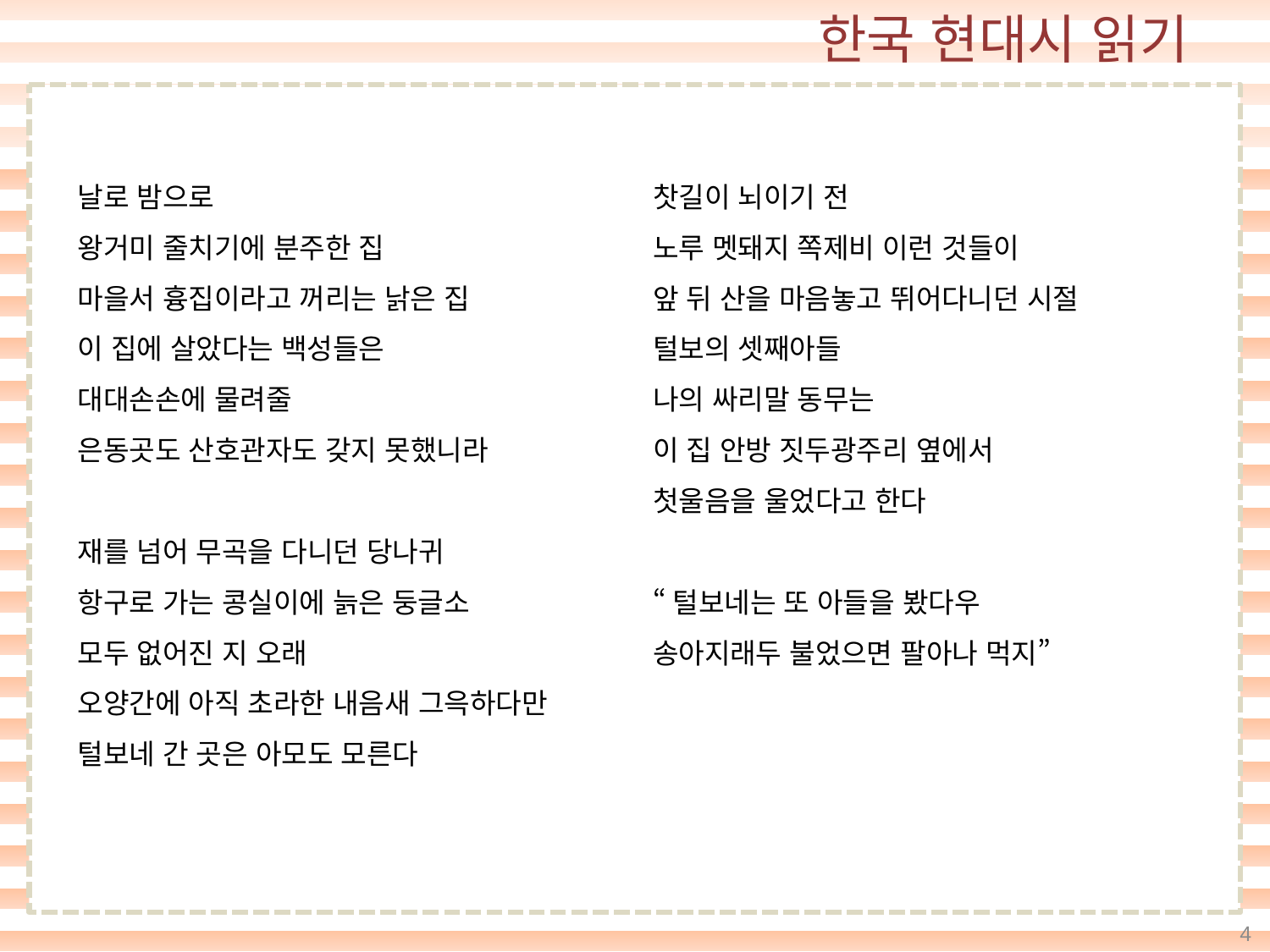

날로 밤으로
왕거미 줄치기에 분주한 집
마을서 흉집이라고 꺼리는 낡은 집
이 집에 살았다는 백성들은
대대손손에 물려줄
은동곳도 산호관자도 갖지 못했니라

재를 넘어 무곡을 다니던 당나귀
항구로 가는 콩실이에 늙은 둥글소
모두 없어진 지 오래
오양간에 아직 초라한 내음새 그윽하다만
털보네 간 곳은 아모도 모른다
찻길이 뇌이기 전
노루 멧돼지 쪽제비 이런 것들이
앞 뒤 산을 마음놓고 뛰어다니던 시절
털보의 셋째아들
나의 싸리말 동무는
이 집 안방 짓두광주리 옆에서
첫울음을 울었다고 한다

“털보네는 또 아들을 봤다우
송아지래두 불었으면 팔아나 먹지”

4